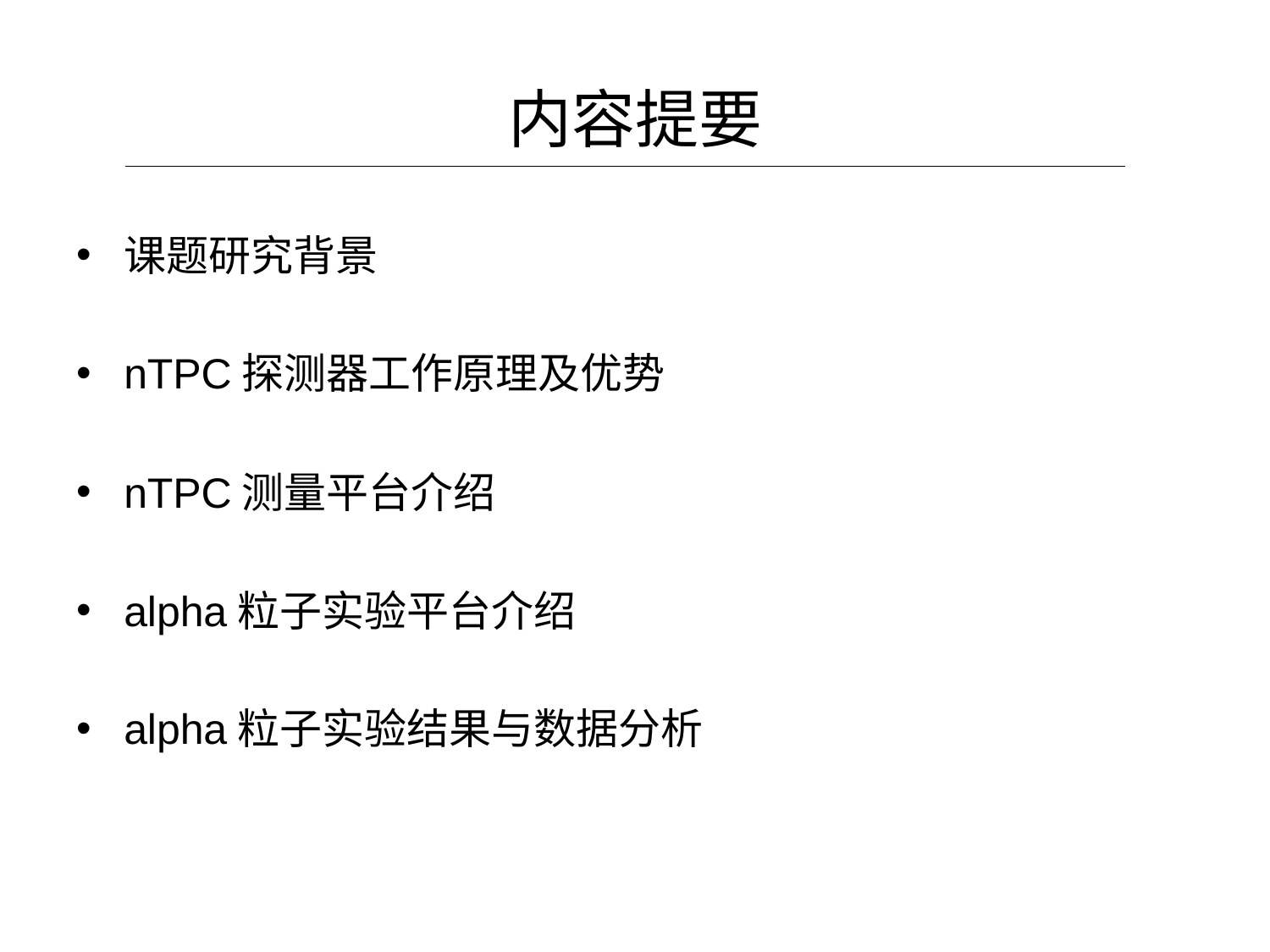

# 内容提要
课题研究背景

nTPC探测器工作原理及优势

nTPC测量平台介绍

alpha粒子实验平台介绍

alpha粒子实验结果与数据分析